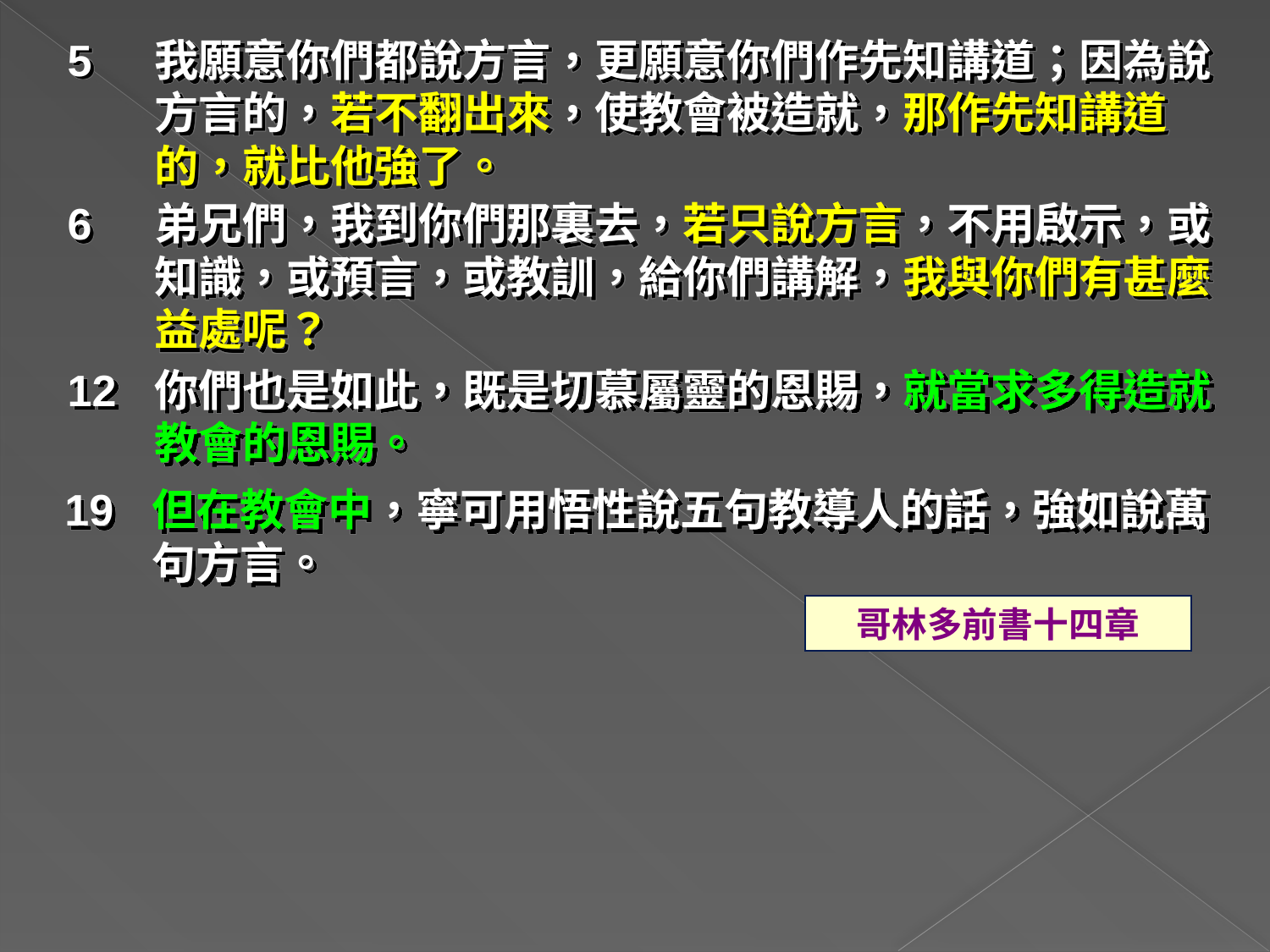

5	我願意你們都說方言，更願意你們作先知講道；因為說方言的，若不翻出來，使教會被造就，那作先知講道的，就比他強了。
6	弟兄們，我到你們那裏去，若只說方言，不用啟示，或知識，或預言，或教訓，給你們講解，我與你們有甚麼益處呢？
12	你們也是如此，既是切慕屬靈的恩賜，就當求多得造就教會的恩賜。
19	但在教會中，寧可用悟性說五句教導人的話，強如說萬句方言。
哥林多前書十四章